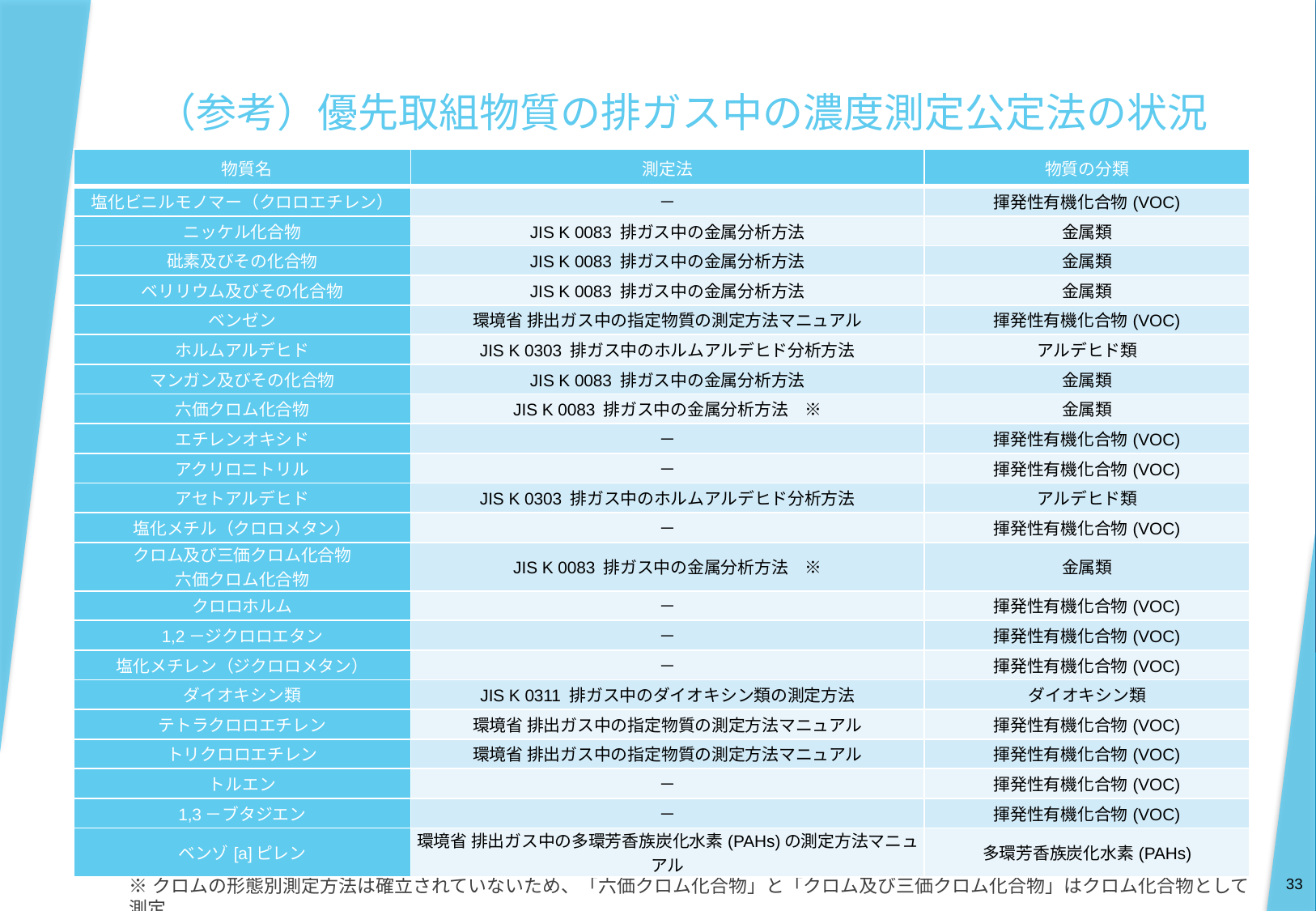

# （参考）優先取組物質の排ガス中の濃度測定公定法の状況
| 物質名 | 測定法 | 物質の分類 |
| --- | --- | --- |
| 塩化ビニルモノマー（クロロエチレン） | － | 揮発性有機化合物(VOC) |
| ニッケル化合物 | JIS K 0083 排ガス中の金属分析方法 | 金属類 |
| 砒素及びその化合物 | JIS K 0083 排ガス中の金属分析方法 | 金属類 |
| ベリリウム及びその化合物 | JIS K 0083 排ガス中の金属分析方法 | 金属類 |
| ベンゼン | 環境省 排出ガス中の指定物質の測定方法マニュアル | 揮発性有機化合物(VOC) |
| ホルムアルデヒド | JIS K 0303 排ガス中のホルムアルデヒド分析方法 | アルデヒド類 |
| マンガン及びその化合物 | JIS K 0083 排ガス中の金属分析方法 | 金属類 |
| 六価クロム化合物 | JIS K 0083 排ガス中の金属分析方法　※ | 金属類 |
| エチレンオキシド | － | 揮発性有機化合物(VOC) |
| アクリロニトリル | － | 揮発性有機化合物(VOC) |
| アセトアルデヒド | JIS K 0303 排ガス中のホルムアルデヒド分析方法 | アルデヒド類 |
| 塩化メチル（クロロメタン） | － | 揮発性有機化合物(VOC) |
| クロム及び三価クロム化合物 六価クロム化合物 | JIS K 0083 排ガス中の金属分析方法　※ | 金属類 |
| クロロホルム | － | 揮発性有機化合物(VOC) |
| 1,2－ジクロロエタン | － | 揮発性有機化合物(VOC) |
| 塩化メチレン（ジクロロメタン） | － | 揮発性有機化合物(VOC) |
| ダイオキシン類 | JIS K 0311 排ガス中のダイオキシン類の測定方法 | ダイオキシン類 |
| テトラクロロエチレン | 環境省 排出ガス中の指定物質の測定方法マニュアル | 揮発性有機化合物(VOC) |
| トリクロロエチレン | 環境省 排出ガス中の指定物質の測定方法マニュアル | 揮発性有機化合物(VOC) |
| トルエン | － | 揮発性有機化合物(VOC) |
| 1,3－ブタジエン | － | 揮発性有機化合物(VOC) |
| ベンゾ[a]ピレン | 環境省 排出ガス中の多環芳香族炭化水素(PAHs)の測定方法マニュアル | 多環芳香族炭化水素(PAHs) |

33
※クロムの形態別測定方法は確立されていないため、「六価クロム化合物」と「クロム及び三価クロム化合物」はクロム化合物として測定